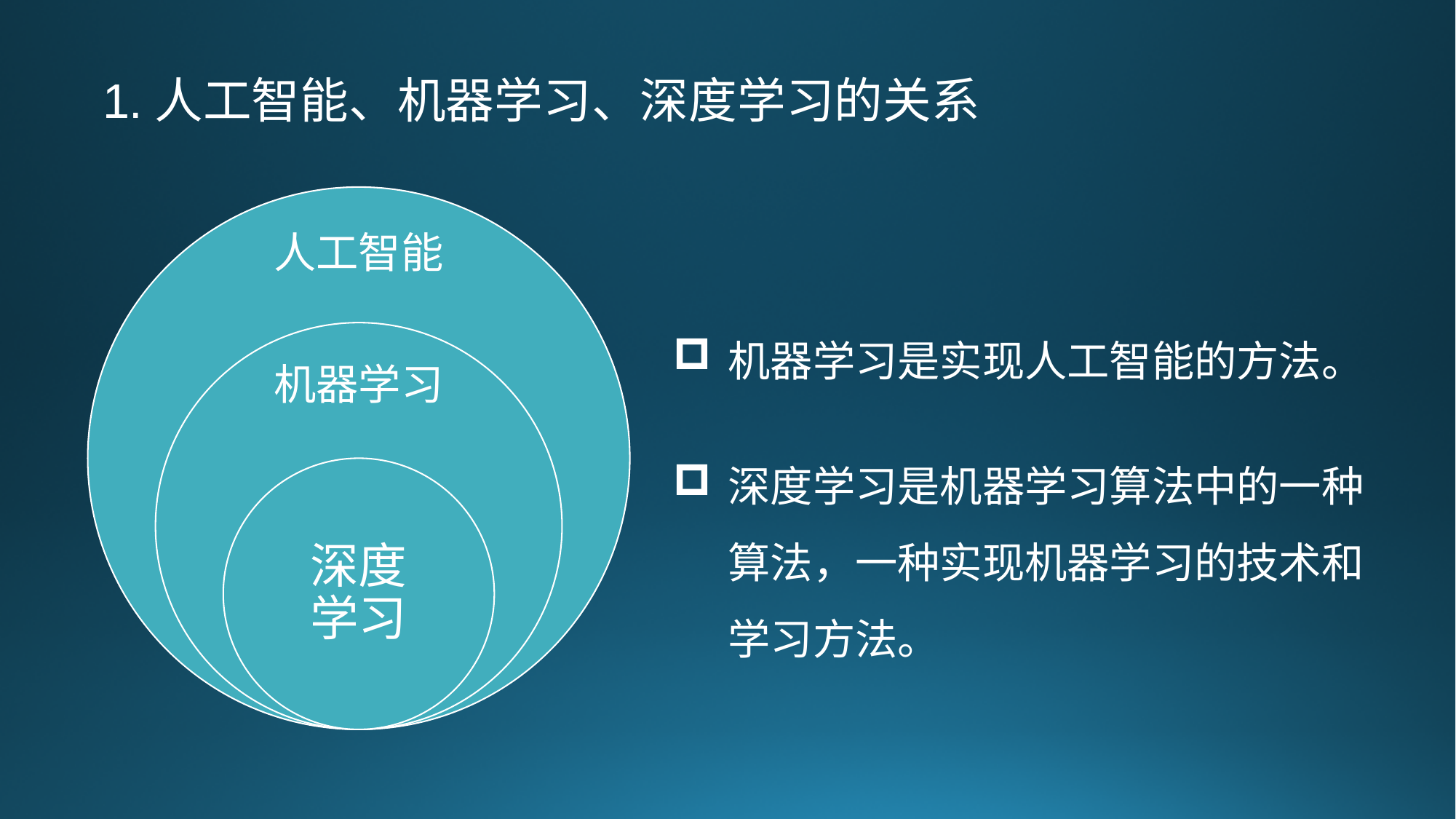

1.人工智能、机器学习、深度学习的关系
人工智能
机器学习
深度学习
机器学习是实现人工智能的方法。

深度学习是机器学习算法中的一种算法，一种实现机器学习的技术和学习方法。